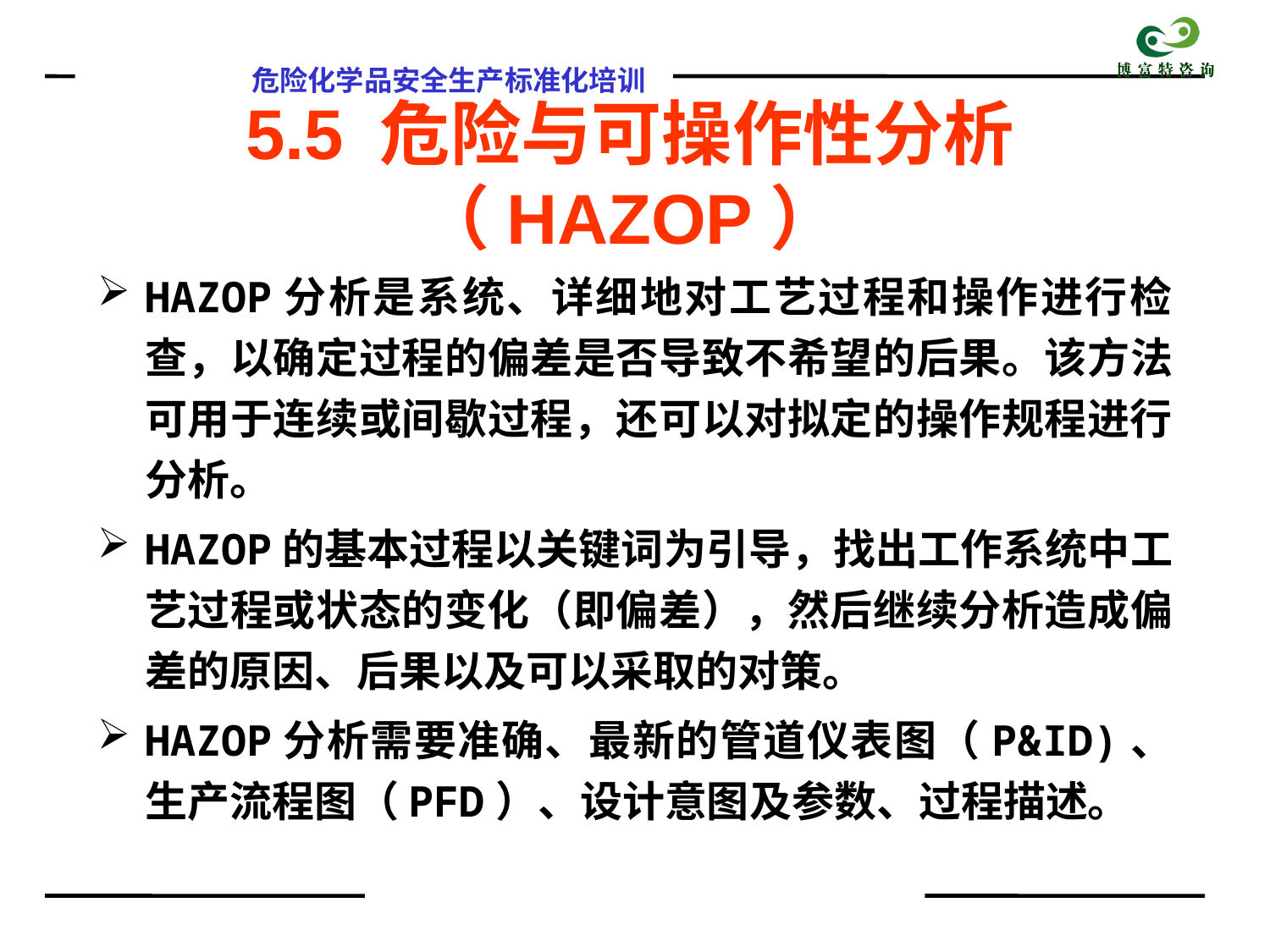

5.5 危险与可操作性分析（HAZOP）
HAZOP分析是系统、详细地对工艺过程和操作进行检查，以确定过程的偏差是否导致不希望的后果。该方法可用于连续或间歇过程，还可以对拟定的操作规程进行分析。
HAZOP的基本过程以关键词为引导，找出工作系统中工艺过程或状态的变化（即偏差），然后继续分析造成偏差的原因、后果以及可以采取的对策。
HAZOP分析需要准确、最新的管道仪表图（P&ID)、生产流程图（PFD）、设计意图及参数、过程描述。